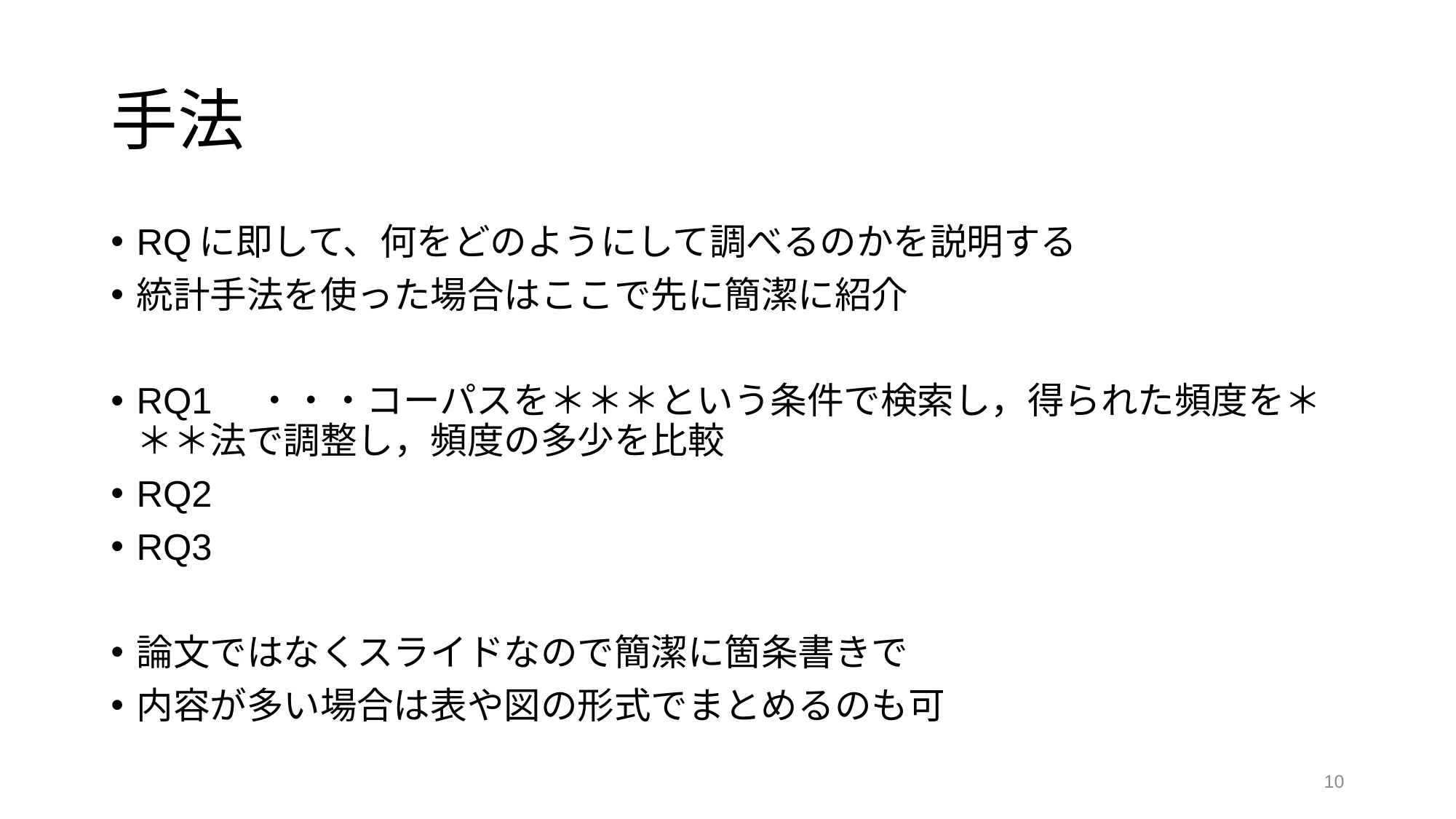

# 手法
RQに即して、何をどのようにして調べるのかを説明する
統計手法を使った場合はここで先に簡潔に紹介

RQ1　・・・コーパスを＊＊＊という条件で検索し，得られた頻度を＊＊＊法で調整し，頻度の多少を比較
RQ2
RQ3

論文ではなくスライドなので簡潔に箇条書きで
内容が多い場合は表や図の形式でまとめるのも可

10